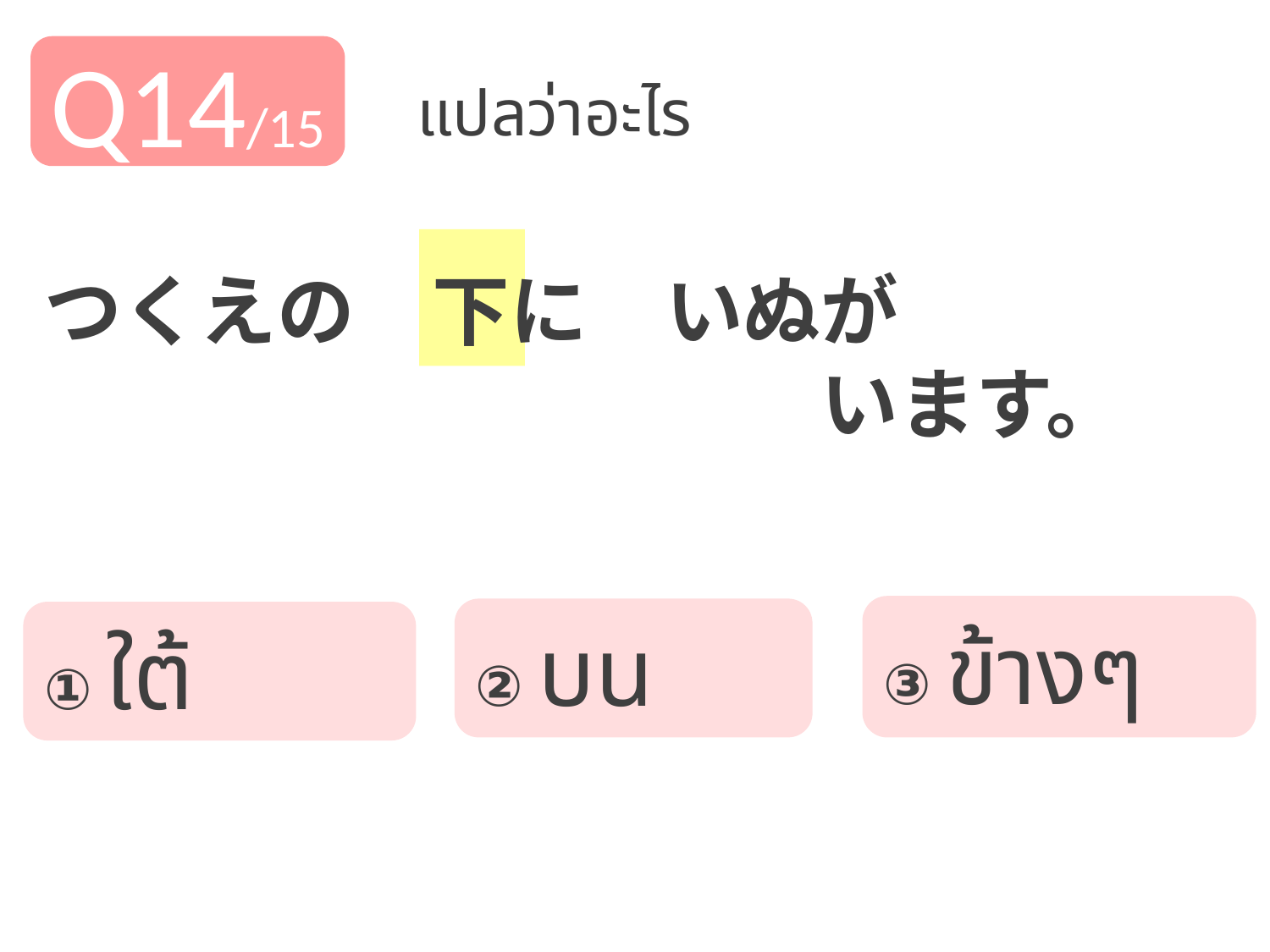

Q14/15
แปลว่าอะไร

つくえの　下に　いぬが
　　　　　　　　　　います。
③ ข้างๆ
② บน
① ใต้